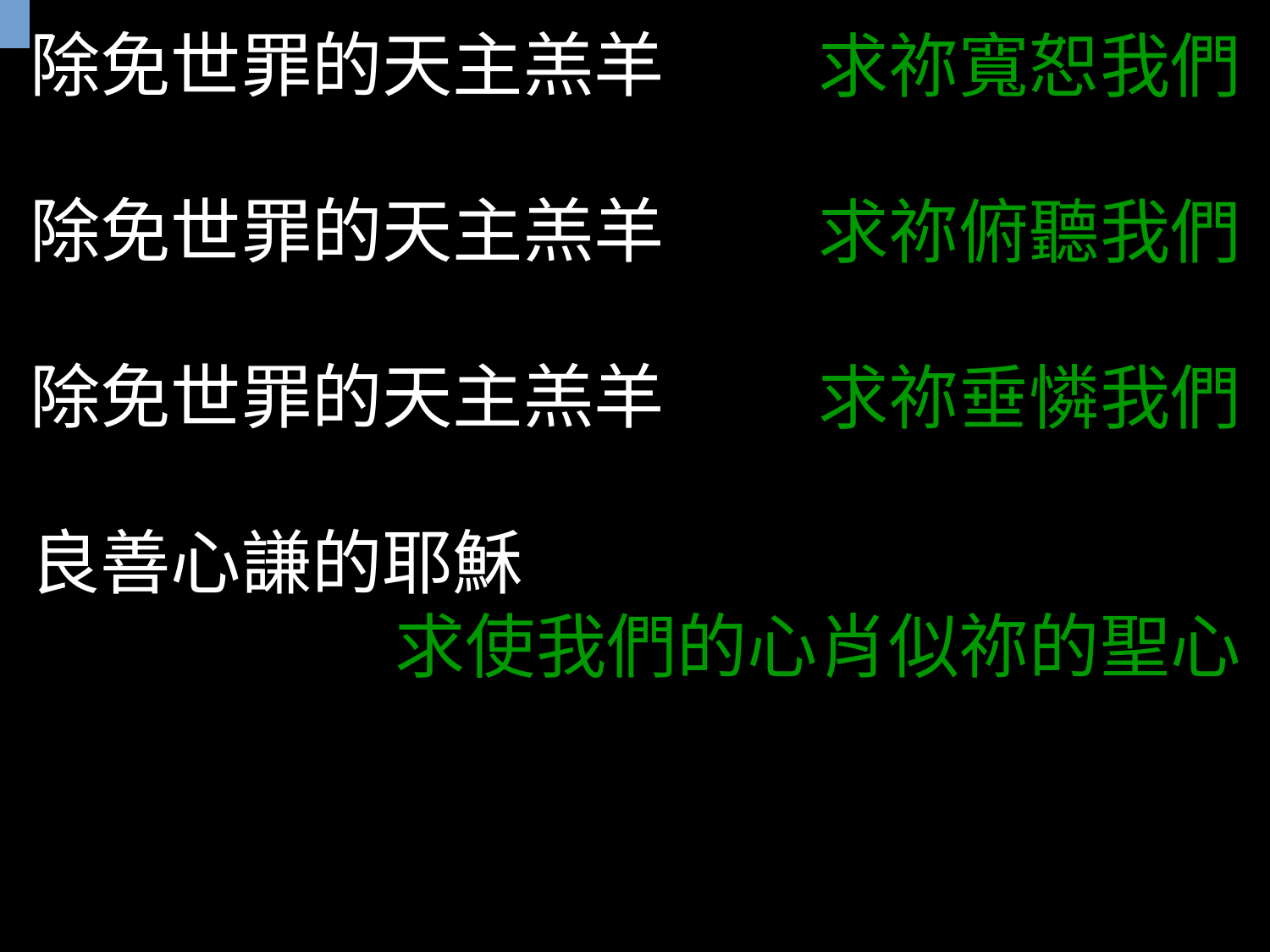

除免世罪的天主羔羊
除免世罪的天主羔羊
除免世罪的天主羔羊

良善心謙的耶穌

求祢垂憐我們
求祢寬恕我們
求祢俯聽我們
求祢垂憐我們

求使我們的心肖似祢的聖心

|  |
| --- |
|  |